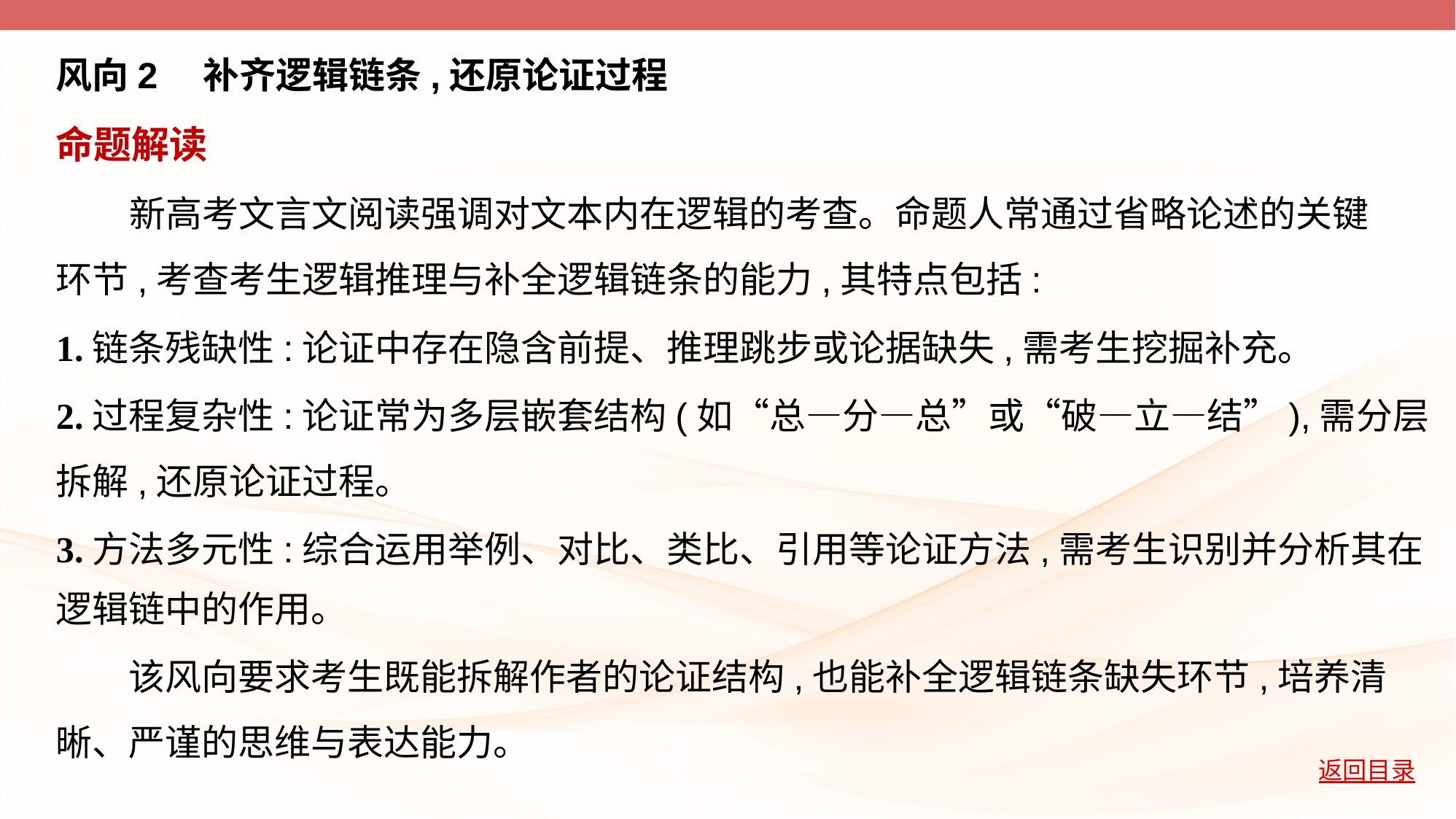

风向2　补齐逻辑链条,还原论证过程
命题解读
　　新高考文言文阅读强调对文本内在逻辑的考查。命题人常通过省略论述的关键
环节,考查考生逻辑推理与补全逻辑链条的能力,其特点包括:
1.链条残缺性:论证中存在隐含前提、推理跳步或论据缺失,需考生挖掘补充。
2.过程复杂性:论证常为多层嵌套结构(如“总—分—总”或“破—立—结”),需分层
拆解,还原论证过程。
3.方法多元性:综合运用举例、对比、类比、引用等论证方法,需考生识别并分析其在
逻辑链中的作用。
　　该风向要求考生既能拆解作者的论证结构,也能补全逻辑链条缺失环节,培养清
晰、严谨的思维与表达能力。